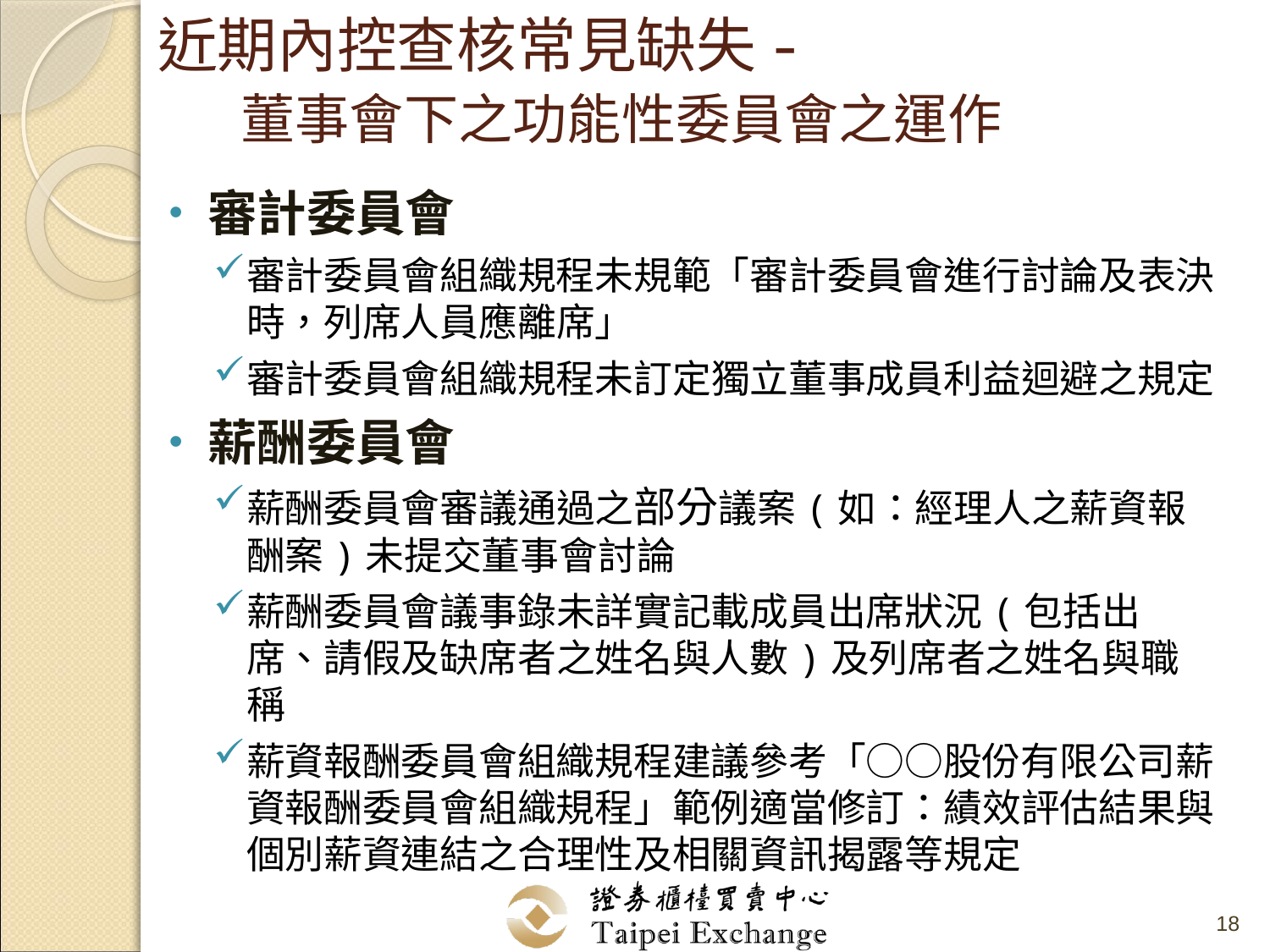

# 近期內控查核常見缺失- 董事會下之功能性委員會之運作
審計委員會
審計委員會組織規程未規範「審計委員會進行討論及表決時，列席人員應離席」
審計委員會組織規程未訂定獨立董事成員利益迴避之規定
薪酬委員會
薪酬委員會審議通過之部分議案(如：經理人之薪資報酬案)未提交董事會討論
薪酬委員會議事錄未詳實記載成員出席狀況(包括出席、請假及缺席者之姓名與人數)及列席者之姓名與職稱
薪資報酬委員會組織規程建議參考「○○股份有限公司薪資報酬委員會組織規程」範例適當修訂：績效評估結果與個別薪資連結之合理性及相關資訊揭露等規定

18